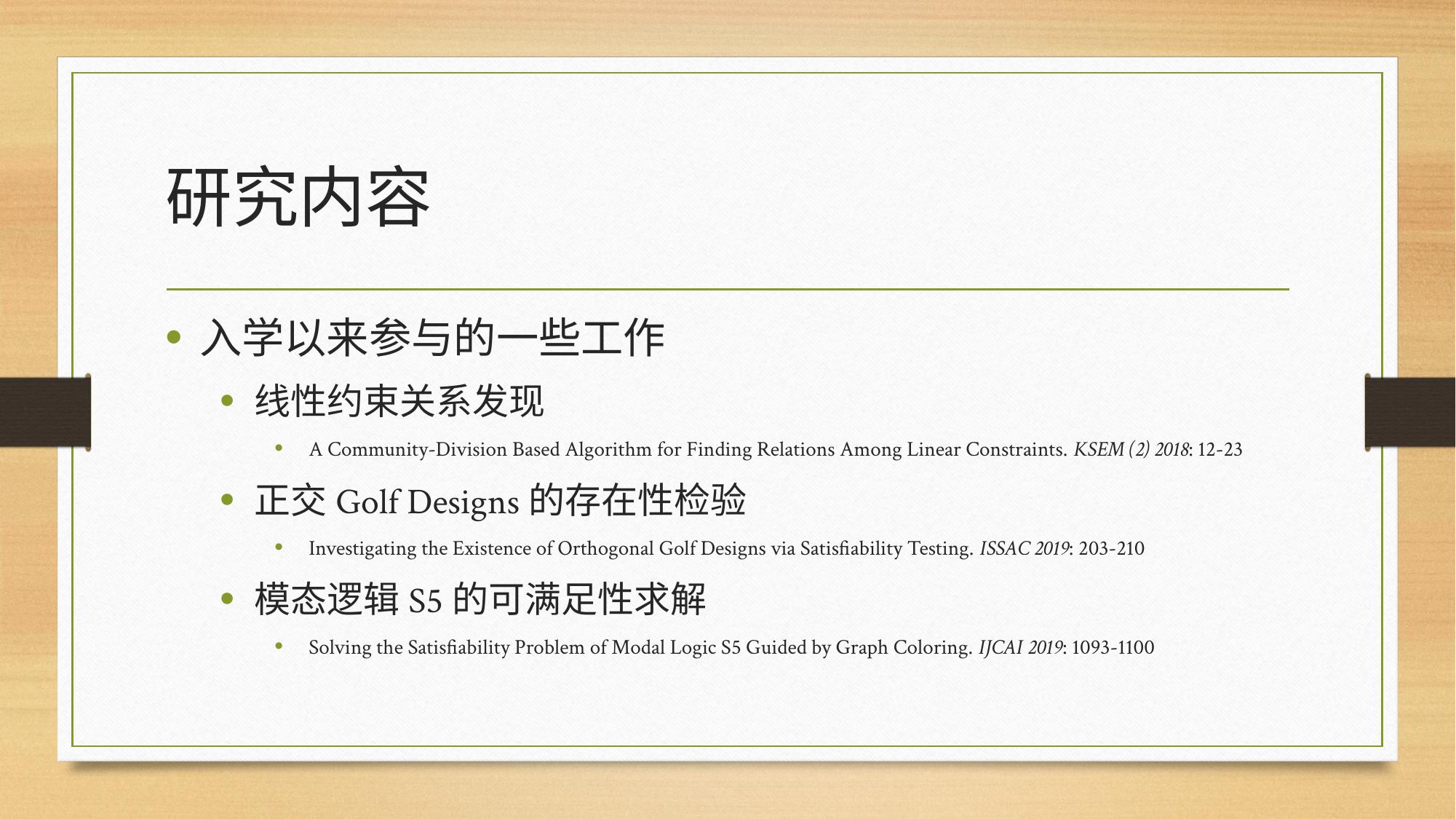

# 研究内容
入学以来参与的一些工作
线性约束关系发现
A Community-Division Based Algorithm for Finding Relations Among Linear Constraints. KSEM (2) 2018: 12-23
正交Golf Designs的存在性检验
Investigating the Existence of Orthogonal Golf Designs via Satisfiability Testing. ISSAC 2019: 203-210
模态逻辑S5的可满足性求解
Solving the Satisfiability Problem of Modal Logic S5 Guided by Graph Coloring. IJCAI 2019: 1093-1100